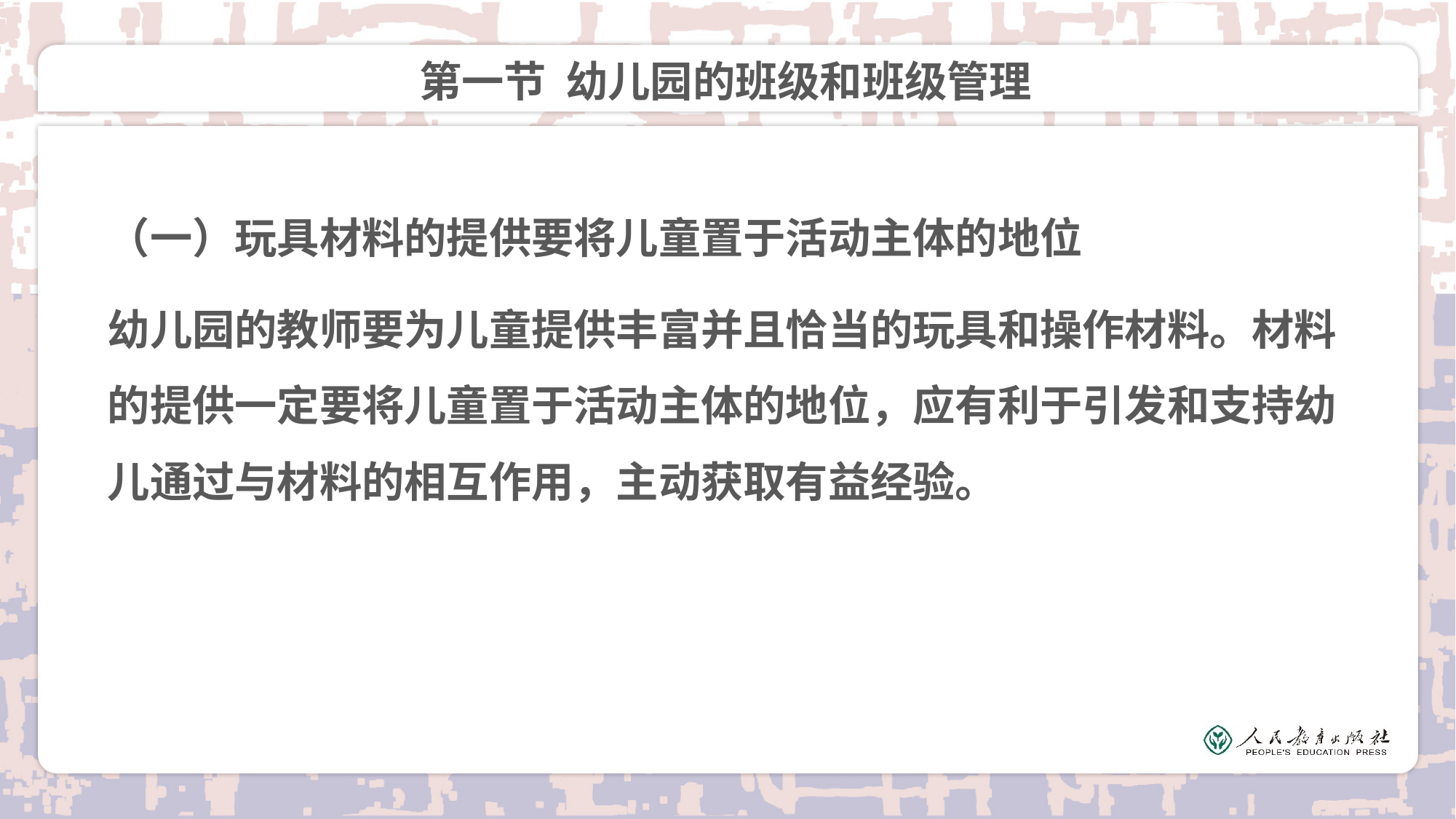

# 第一节  幼儿园的班级和班级管理
（一）玩具材料的提供要将儿童置于活动主体的地位
幼儿园的教师要为儿童提供丰富并且恰当的玩具和操作材料。材料的提供一定要将儿童置于活动主体的地位，应有利于引发和支持幼儿通过与材料的相互作用，主动获取有益经验。